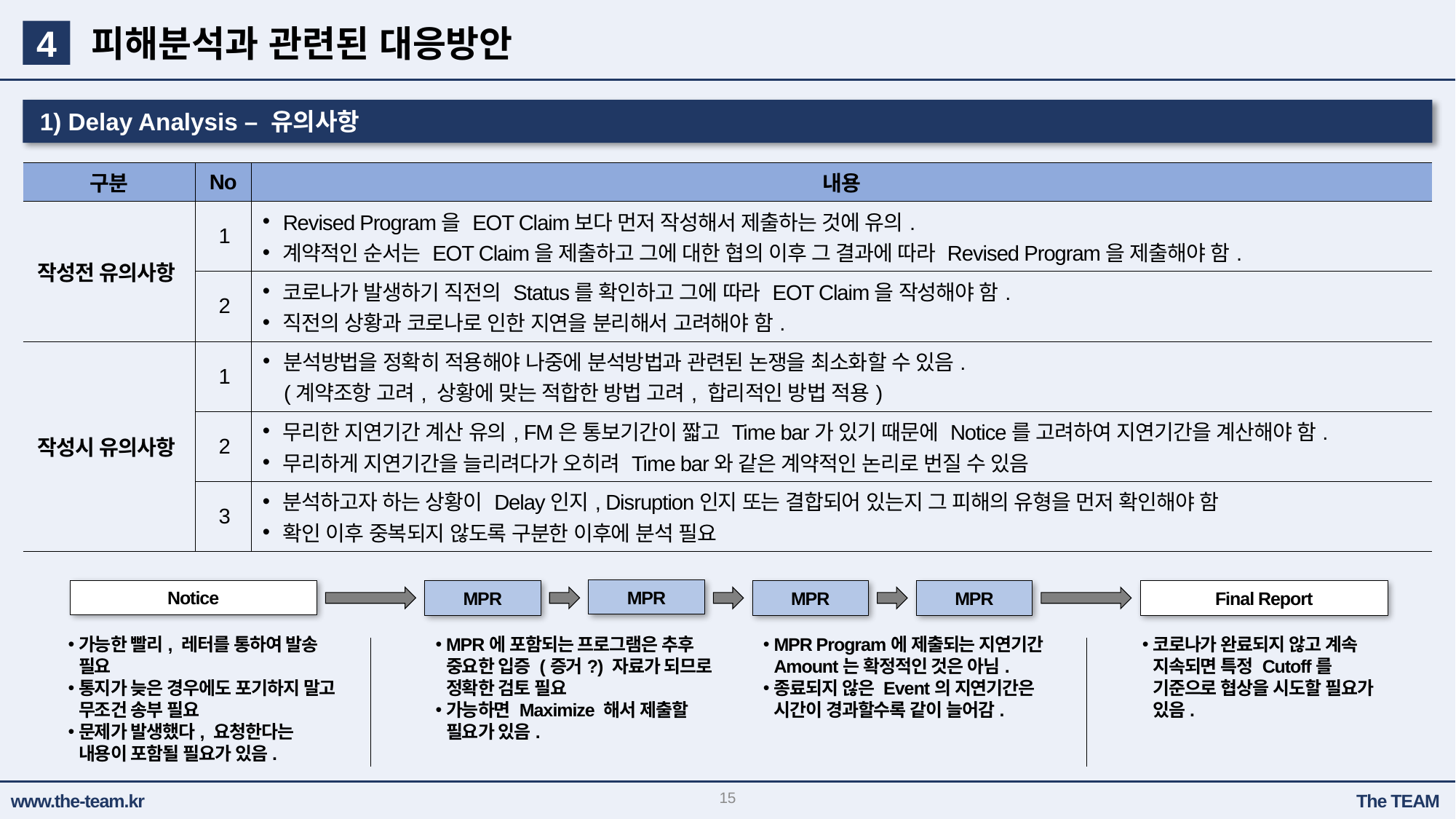

피해분석과 관련된 대응방안
4
1) Delay Analysis – 유의사항
| 구분 | No | 내용 |
| --- | --- | --- |
| 작성전 유의사항 | 1 | Revised Program을 EOT Claim보다 먼저 작성해서 제출하는 것에 유의. 계약적인 순서는 EOT Claim을 제출하고 그에 대한 협의 이후 그 결과에 따라 Revised Program을 제출해야 함. |
|  | 2 | 코로나가 발생하기 직전의 Status를 확인하고 그에 따라 EOT Claim을 작성해야 함. 직전의 상황과 코로나로 인한 지연을 분리해서 고려해야 함. |
| 작성시 유의사항 | 1 | 분석방법을 정확히 적용해야 나중에 분석방법과 관련된 논쟁을 최소화할 수 있음. (계약조항 고려, 상황에 맞는 적합한 방법 고려, 합리적인 방법 적용) |
|  | 2 | 무리한 지연기간 계산 유의, FM은 통보기간이 짧고 Time bar가 있기 때문에 Notice를 고려하여 지연기간을 계산해야 함. 무리하게 지연기간을 늘리려다가 오히려 Time bar와 같은 계약적인 논리로 번질 수 있음 |
|  | 3 | 분석하고자 하는 상황이 Delay인지, Disruption인지 또는 결합되어 있는지 그 피해의 유형을 먼저 확인해야 함 확인 이후 중복되지 않도록 구분한 이후에 분석 필요 |

MPR
Notice
MPR
MPR
MPR
Final Report

가능한 빨리, 레터를 통하여 발송 필요
통지가 늦은 경우에도 포기하지 말고 무조건 송부 필요
문제가 발생했다, 요청한다는 내용이 포함될 필요가 있음.
코로나가 완료되지 않고 계속 지속되면 특정 Cutoff를 기준으로 협상을 시도할 필요가 있음.
MPR에 포함되는 프로그램은 추후 중요한 입증 (증거?) 자료가 되므로 정확한 검토 필요
가능하면 Maximize 해서 제출할 필요가 있음.
MPR Program에 제출되는 지연기간 Amount는 확정적인 것은 아님.
종료되지 않은 Event의 지연기간은 시간이 경과할수록 같이 늘어감.
15